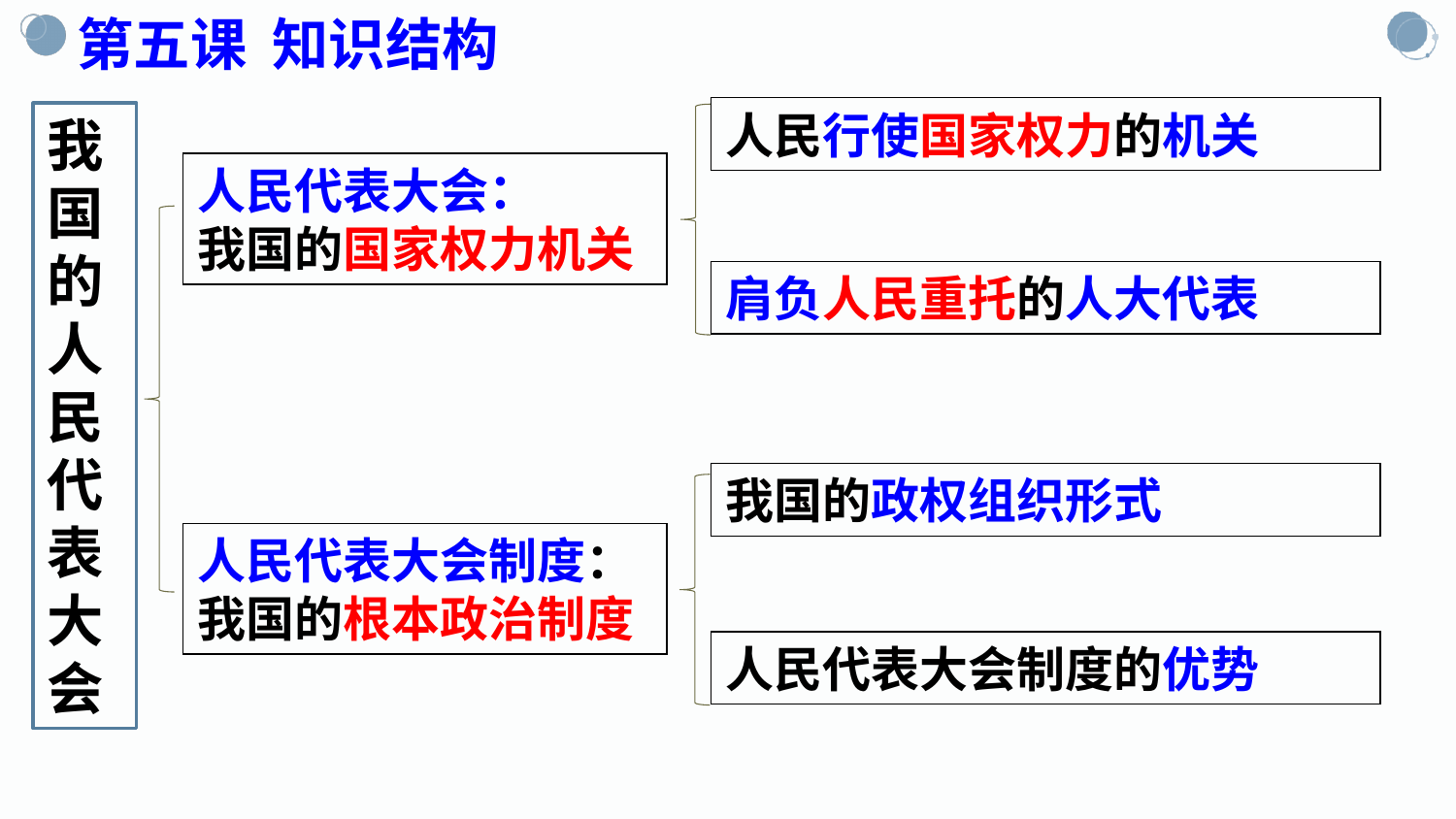

第五课  知识结构
人民行使国家权力的机关
我国的人民代表大会

人民代表大会：
我国的国家权力机关

肩负人民重托的人大代表
我国的政权组织形式

人民代表大会制度：我国的根本政治制度
人民代表大会制度的优势